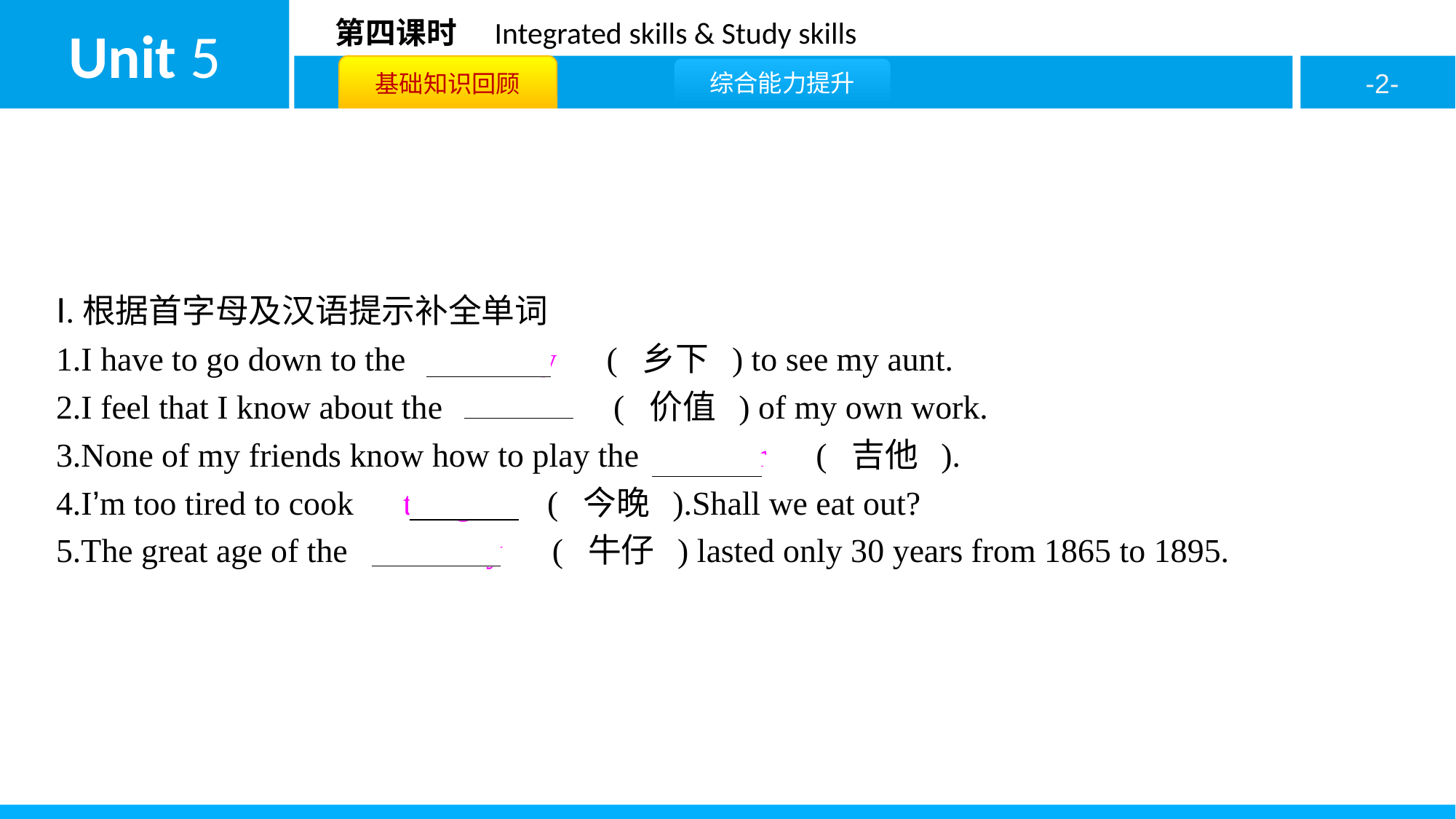

Ⅰ.根据首字母及汉语提示补全单词
1.I have to go down to the　country　(  乡下  ) to see my aunt.
2.I feel that I know about the　value　(  价值  ) of my own work.
3.None of my friends know how to play the　guitar　(  吉他  ).
4.I’m too tired to cook　tonight　(  今晚  ).Shall we eat out?
5.The great age of the　cowboy　(  牛仔  ) lasted only 30 years from 1865 to 1895.